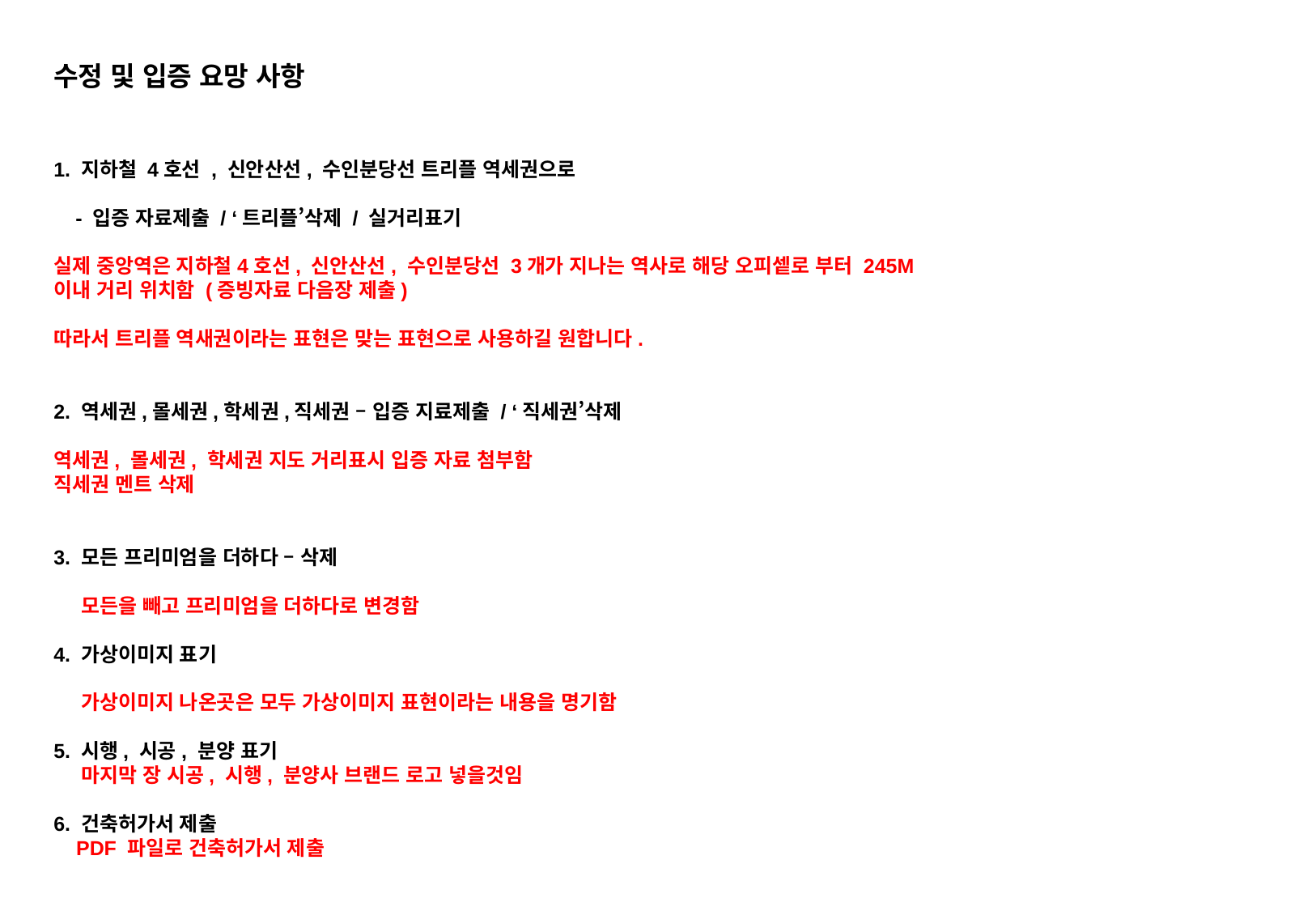

수정 및 입증 요망 사항
1. 지하철 4호선 , 신안산선, 수인분당선 트리플 역세권으로
   - 입증 자료제출 / ‘트리플’삭제 / 실거리표기

실제 중앙역은 지하철4호선, 신안산선, 수인분당선 3개가 지나는 역사로 해당 오피셑로 부터 245M 이내 거리 위치함 (증빙자료 다음장 제출)

따라서 트리플 역새권이라는 표현은 맞는 표현으로 사용하길 원합니다.
2. 역세권,몰세권,학세권,직세권 – 입증 지료제출 / ‘직세권’삭제

역세권, 몰세권, 학세권 지도 거리표시 입증 자료 첨부함
직세권 멘트 삭제
3. 모든 프리미엄을 더하다 – 삭제

    모든을 빼고 프리미엄을 더하다로 변경함
4. 가상이미지 표기
    가상이미지 나온곳은 모두 가상이미지 표현이라는 내용을 명기함
5. 시행, 시공, 분양 표기
    마지막 장 시공, 시행, 분양사 브랜드 로고 넣을것임
6. 건축허가서 제출
    PDF 파일로 건축허가서 제출